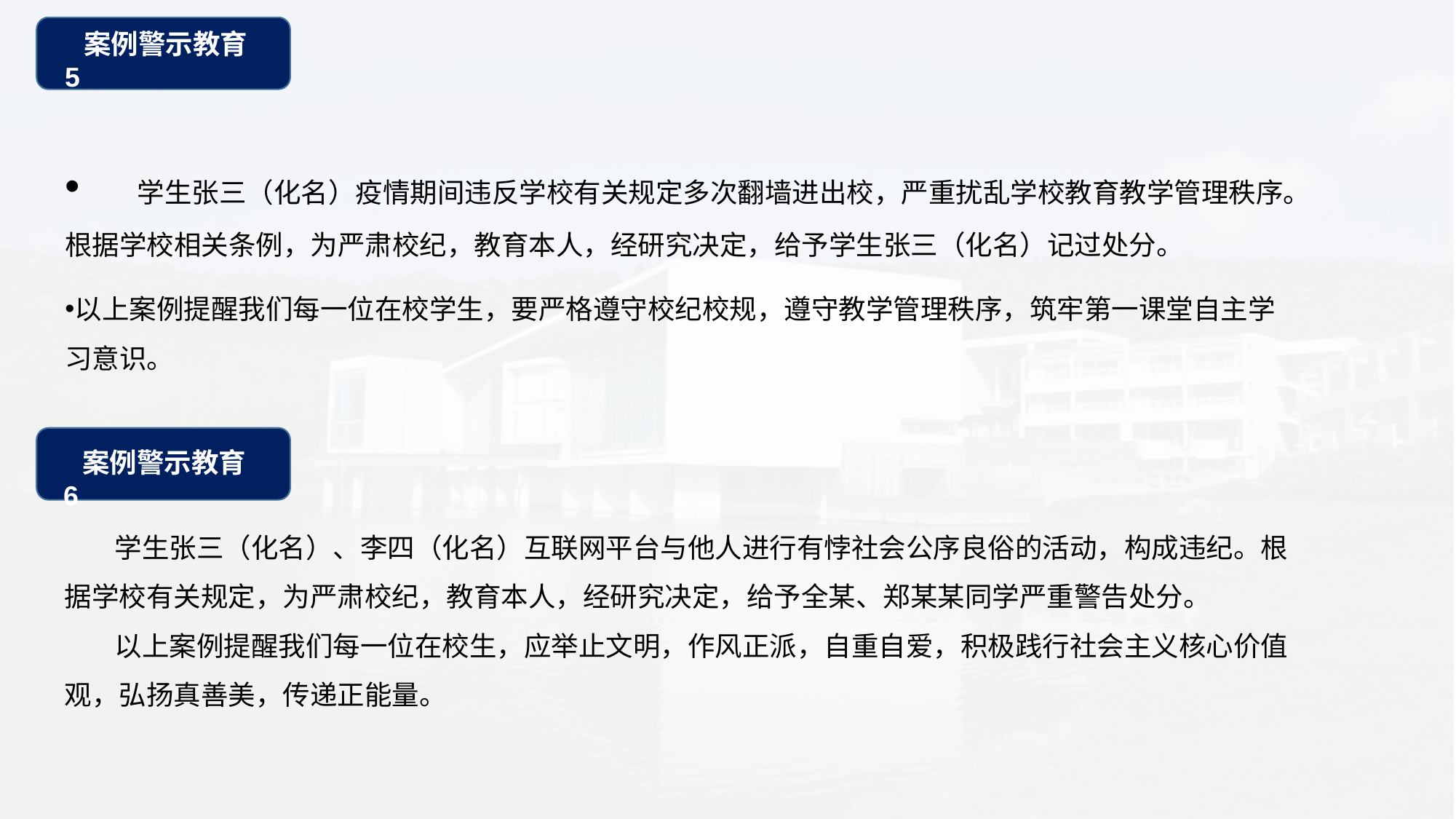

案例警示教育5
     学生张三（化名）疫情期间违反学校有关规定多次翻墙进出校，严重扰乱学校教育教学管理秩序。根据学校相关条例，为严肃校纪，教育本人，经研究决定，给予学生张三（化名）记过处分。
以上案例提醒我们每一位在校学生，要严格遵守校纪校规，遵守教学管理秩序，筑牢第一课堂自主学习意识。

  案例警示教育6
       学生张三（化名）、李四（化名）互联网平台与他人进行有悖社会公序良俗的活动，构成违纪。根据学校有关规定，为严肃校纪，教育本人，经研究决定，给予全某、郑某某同学严重警告处分。
       以上案例提醒我们每一位在校生，应举止文明，作风正派，自重自爱，积极践行社会主义核心价值观，弘扬真善美，传递正能量。